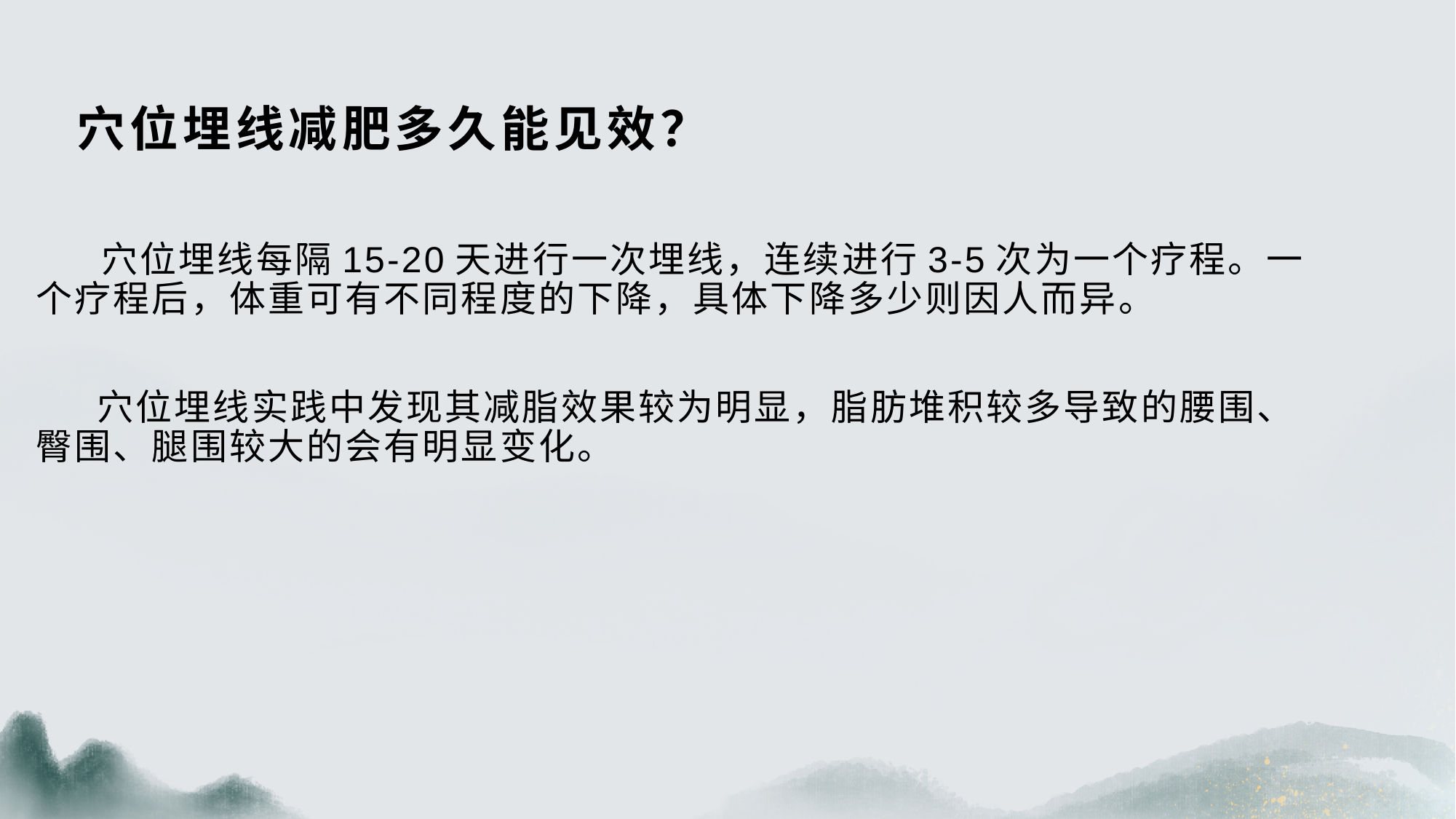

# 穴位埋线减肥多久能见效？
      穴位埋线每隔15-20天进行一次埋线，连续进行3-5次为一个疗程。一个疗程后，体重可有不同程度的下降，具体下降多少则因人而异。

     穴位埋线实践中发现其减脂效果较为明显，脂肪堆积较多导致的腰围、臀围、腿围较大的会有明显变化。